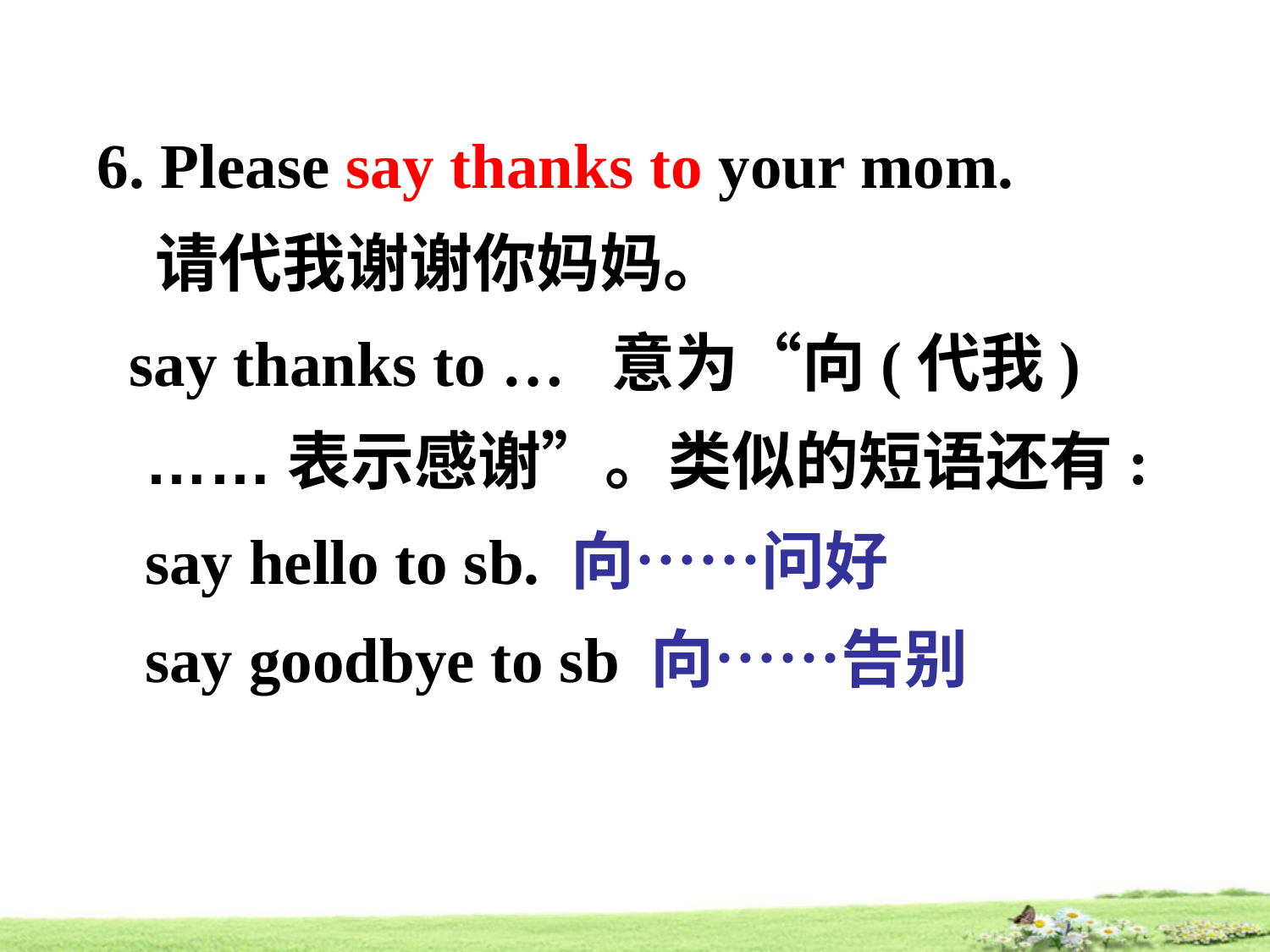

6. Please say thanks to your mom.
   请代我谢谢你妈妈。
  say thanks to …  意为“向(代我)……表示感谢”。类似的短语还有:
   say hello to sb. 向……问好
   say goodbye to sb 向……告别